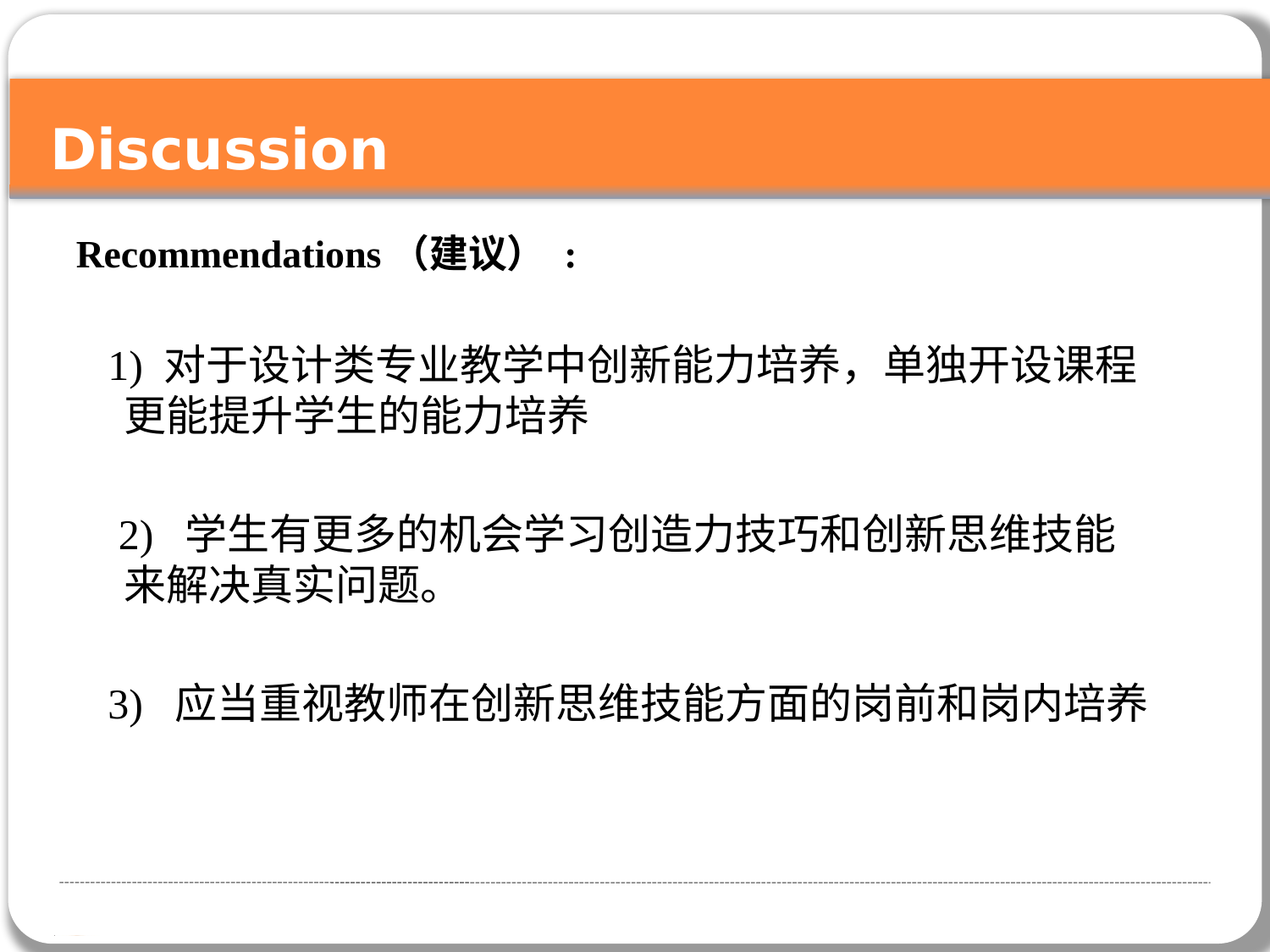

Discussion

Recommendations（建议） :

   1) 对于设计类专业教学中创新能力培养，单独开设课程更能提升学生的能力培养

    2)  学生有更多的机会学习创造力技巧和创新思维技能来解决真实问题。

   3)  应当重视教师在创新思维技能方面的岗前和岗内培养